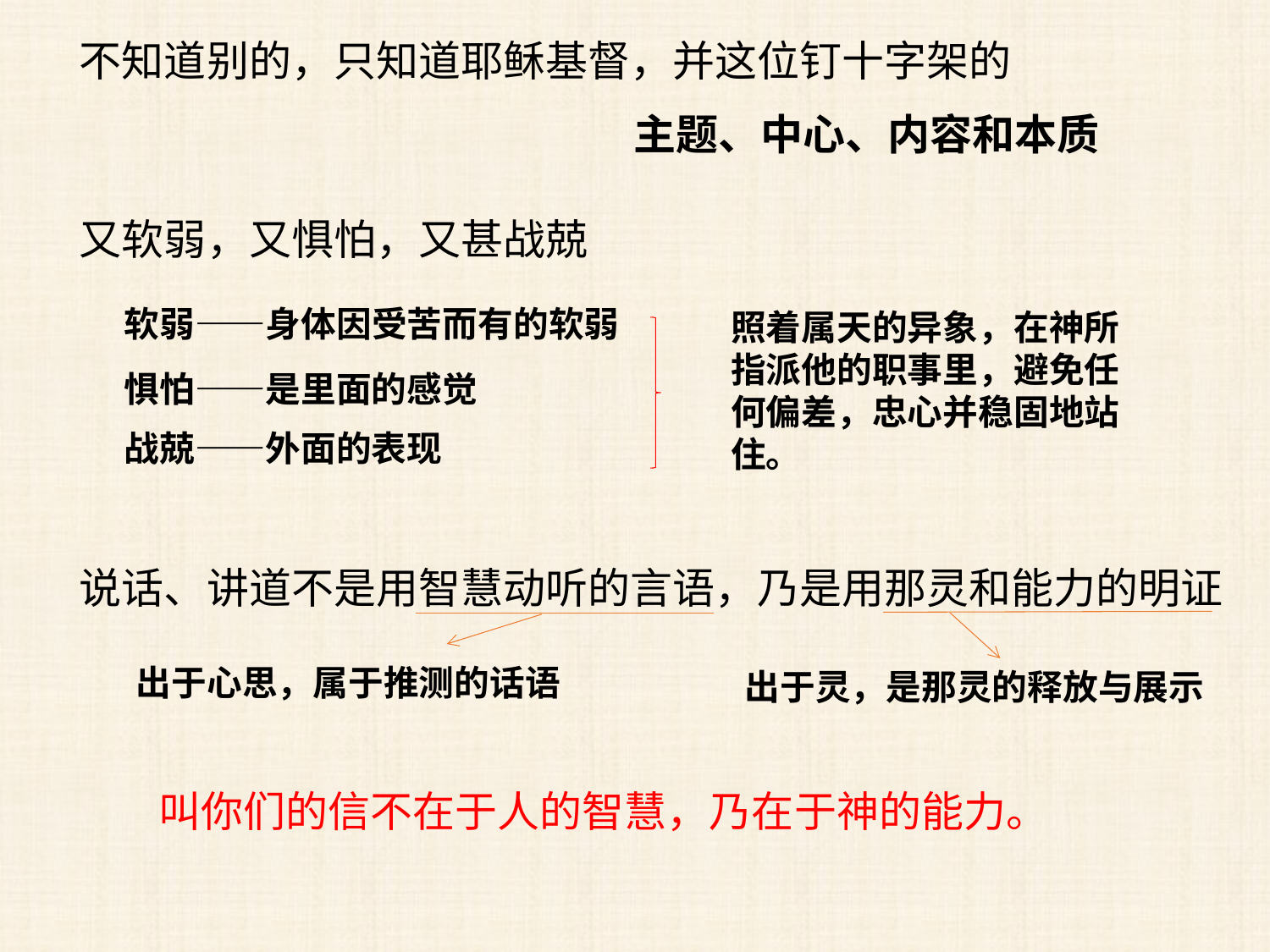

不知道别的，只知道耶稣基督，并这位钉十字架的
主题、中心、内容和本质
又软弱，又惧怕，又甚战兢
软弱——身体因受苦而有的软弱
照着属天的异象，在神所指派他的职事里，避免任何偏差，忠心并稳固地站住。

惧怕——是里面的感觉
战兢——外面的表现
说话、讲道不是用智慧动听的言语，乃是用那灵和能力的明证
出于心思，属于推测的话语
出于灵，是那灵的释放与展示
叫你们的信不在于人的智慧，乃在于神的能力。